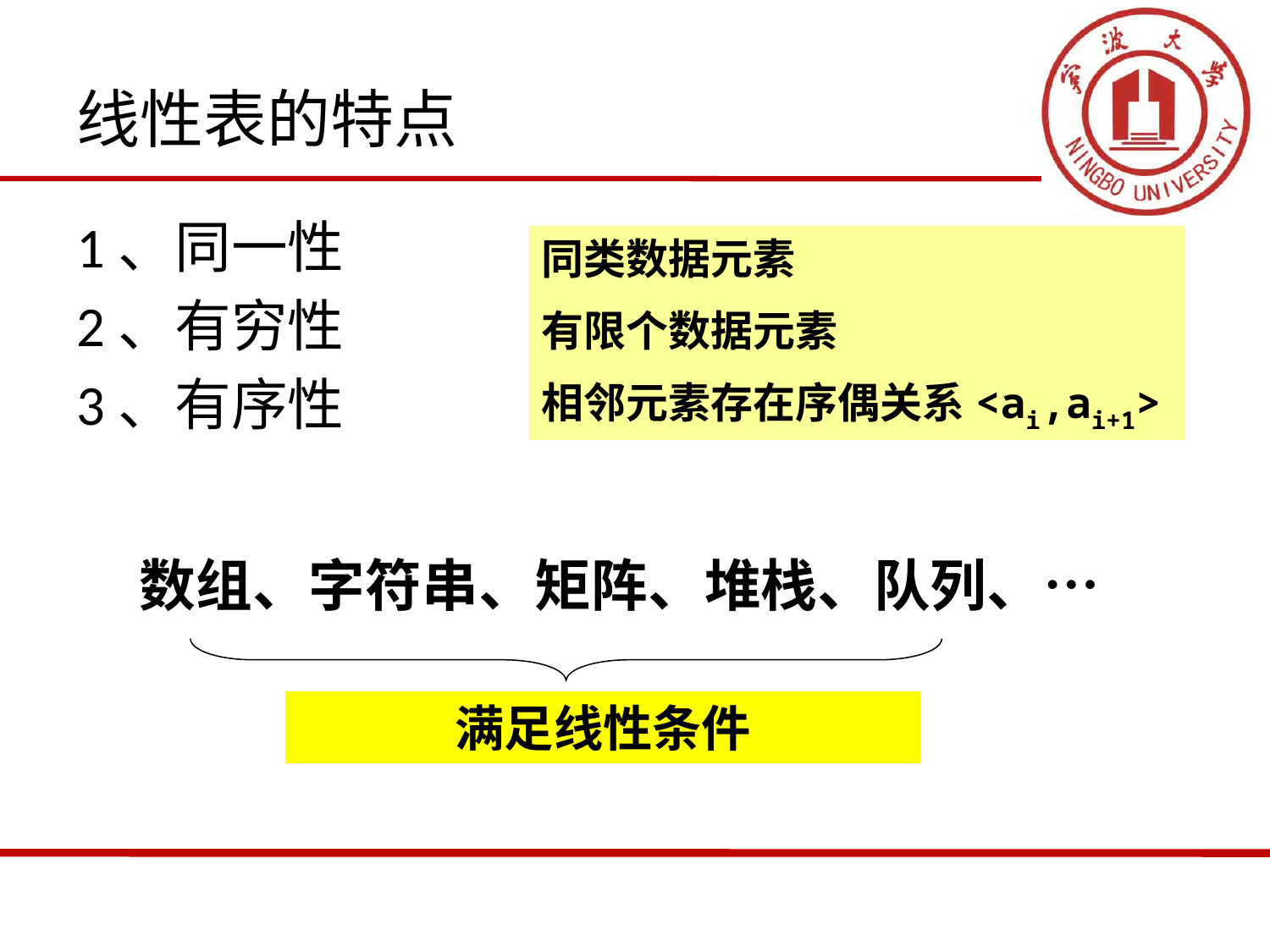

# 线性表的特点
1、同一性
2、有穷性
3、有序性
同类数据元素
有限个数据元素
相邻元素存在序偶关系<ai,ai+1>

数组、字符串、矩阵、堆栈、队列、…
满足线性条件